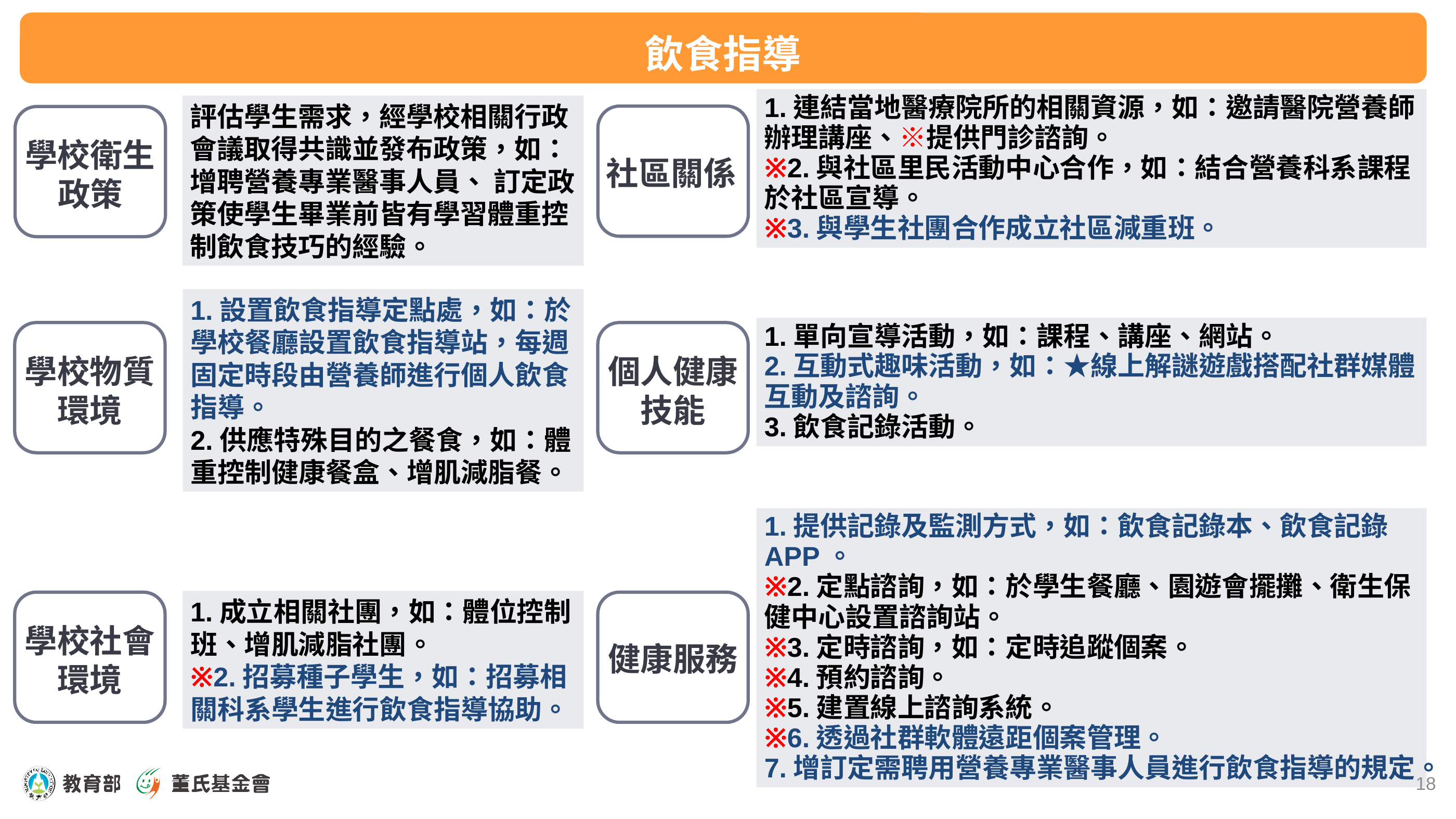

飲食指導
1.連結當地醫療院所的相關資源，如：邀請醫院營養師辦理講座、※提供門診諮詢。
※2.與社區里民活動中心合作，如：結合營養科系課程於社區宣導。
※3.與學生社團合作成立社區減重班。
評估學生需求，經學校相關行政會議取得共識並發布政策，如：增聘營養專業醫事人員、 訂定政策使學生畢業前皆有學習體重控制飲食技巧的經驗。

社區關係

學校衛生政策
1.設置飲食指導定點處，如：於學校餐廳設置飲食指導站，每週固定時段由營養師進行個人飲食指導。
2.供應特殊目的之餐食，如：體重控制健康餐盒、增肌減脂餐。
1.單向宣導活動，如：課程、講座、網站。
2.互動式趣味活動，如：★線上解謎遊戲搭配社群媒體互動及諮詢。
3.飲食記錄活動。

學校物質環境

個人健康技能
1.提供記錄及監測方式，如：飲食記錄本、飲食記錄APP。
※2.定點諮詢，如：於學生餐廳、園遊會擺攤、衛生保健中心設置諮詢站。
※3.定時諮詢，如：定時追蹤個案。
※4.預約諮詢。
※5.建置線上諮詢系統。
※6.透過社群軟體遠距個案管理。
7.增訂定需聘用營養專業醫事人員進行飲食指導的規定。
1.成立相關社團，如：體位控制班、增肌減脂社團。
※2.招募種子學生，如：招募相關科系學生進行飲食指導協助。

學校社會環境

健康服務
18